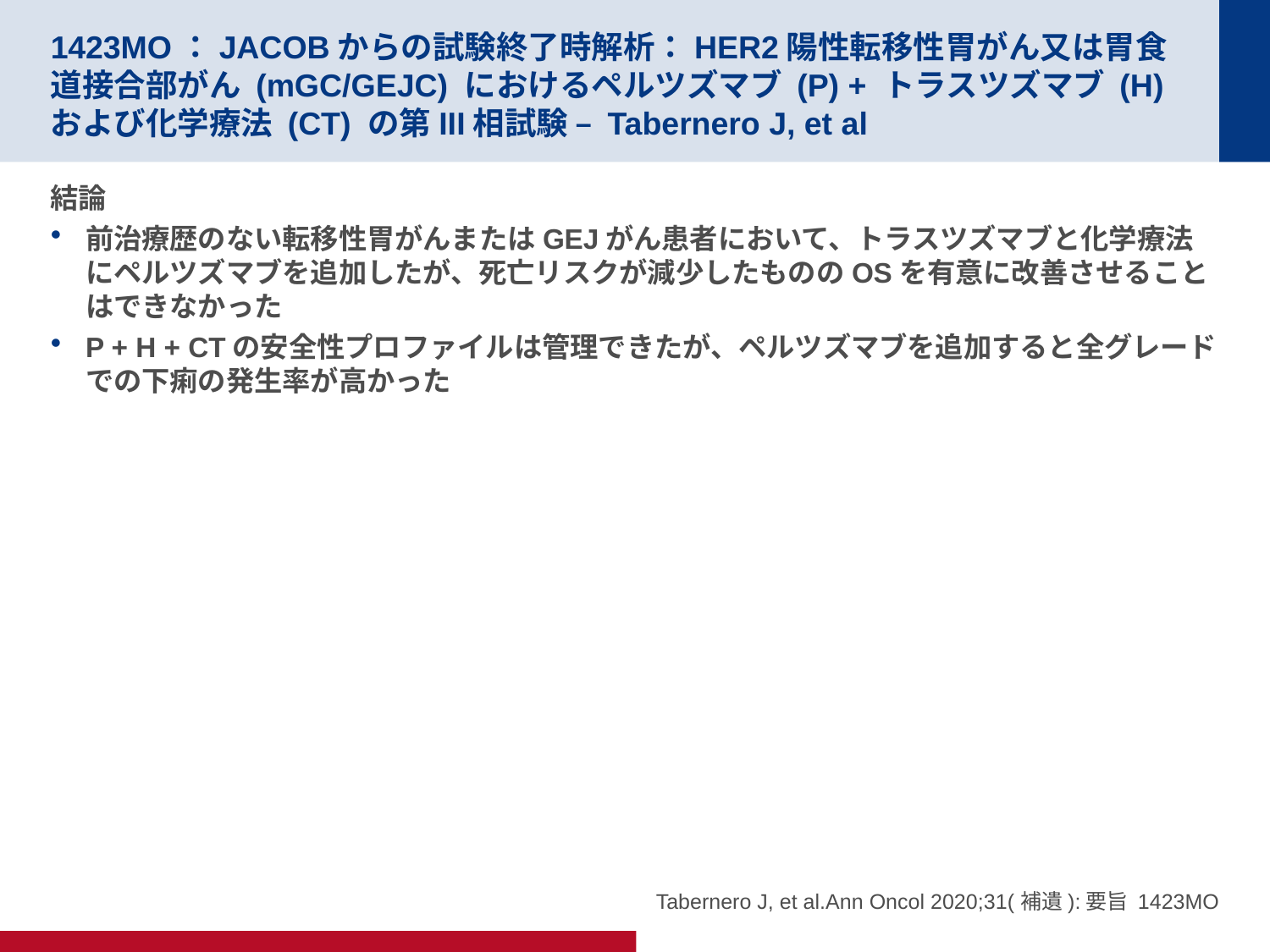

# 1423MO：JACOBからの試験終了時解析：HER2陽性転移性胃がん又は胃食道接合部がん (mGC/GEJC) におけるペルツズマブ (P) + トラスツズマブ (H) および化学療法 (CT) の第III相試験 – Tabernero J, et al
結論
前治療歴のない転移性胃がんまたはGEJがん患者において、トラスツズマブと化学療法にペルツズマブを追加したが、死亡リスクが減少したもののOSを有意に改善させることはできなかった
P + H + CTの安全性プロファイルは管理できたが、ペルツズマブを追加すると全グレードでの下痢の発生率が高かった
Tabernero J, et al.Ann Oncol 2020;31(補遺):要旨 1423MO